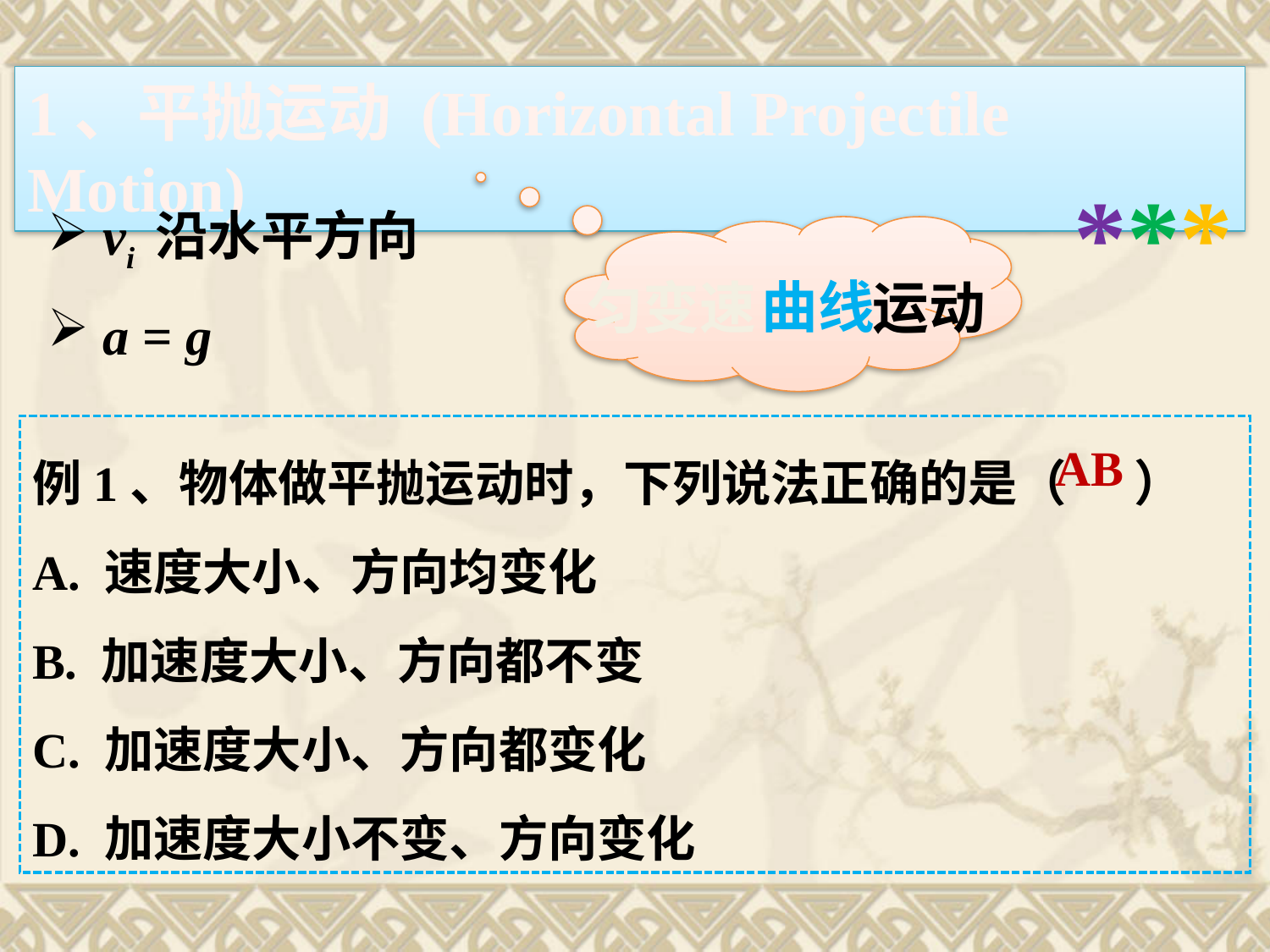

1、平抛运动 (Horizontal Projectile Motion)
***
 vi 沿水平方向

匀变速         运动
曲线
 a = g
例1、物体做平抛运动时，下列说法正确的是（      ）
A. 速度大小、方向均变化
B. 加速度大小、方向都不变
C. 加速度大小、方向都变化
D. 加速度大小不变、方向变化
AB